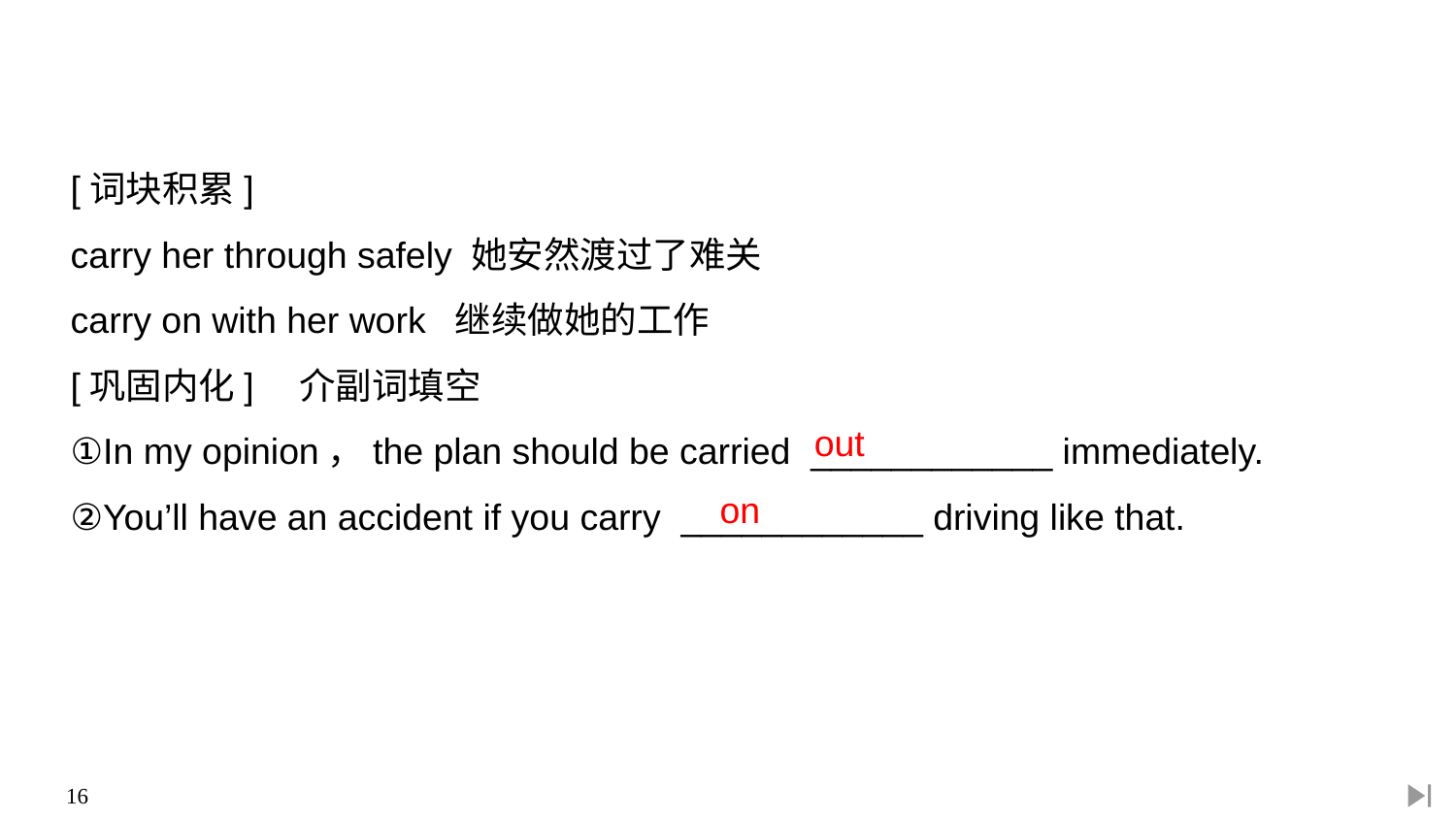

[词块积累]
carry her through safely 她安然渡过了难关
carry on with her work  继续做她的工作
[巩固内化]　介副词填空
①In my opinion，the plan should be carried  ____________ immediately.
②You’ll have an accident if you carry  ____________ driving like that.
out
on